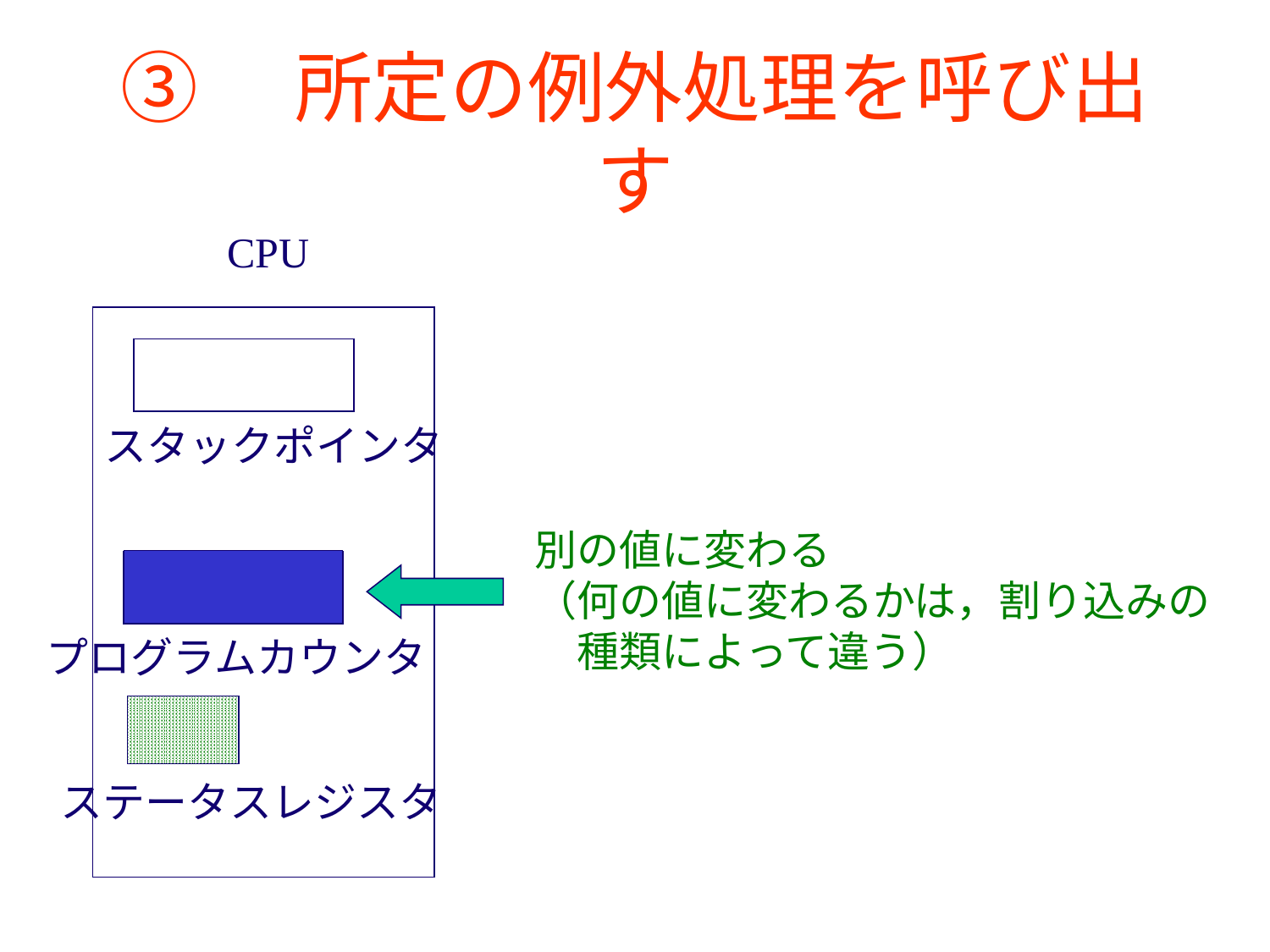

# ③　所定の例外処理を呼び出す
CPU

スタックポインタ
別の値に変わる
（何の値に変わるかは，割り込みの
　種類によって違う）

プログラムカウンタ

ステータスレジスタ